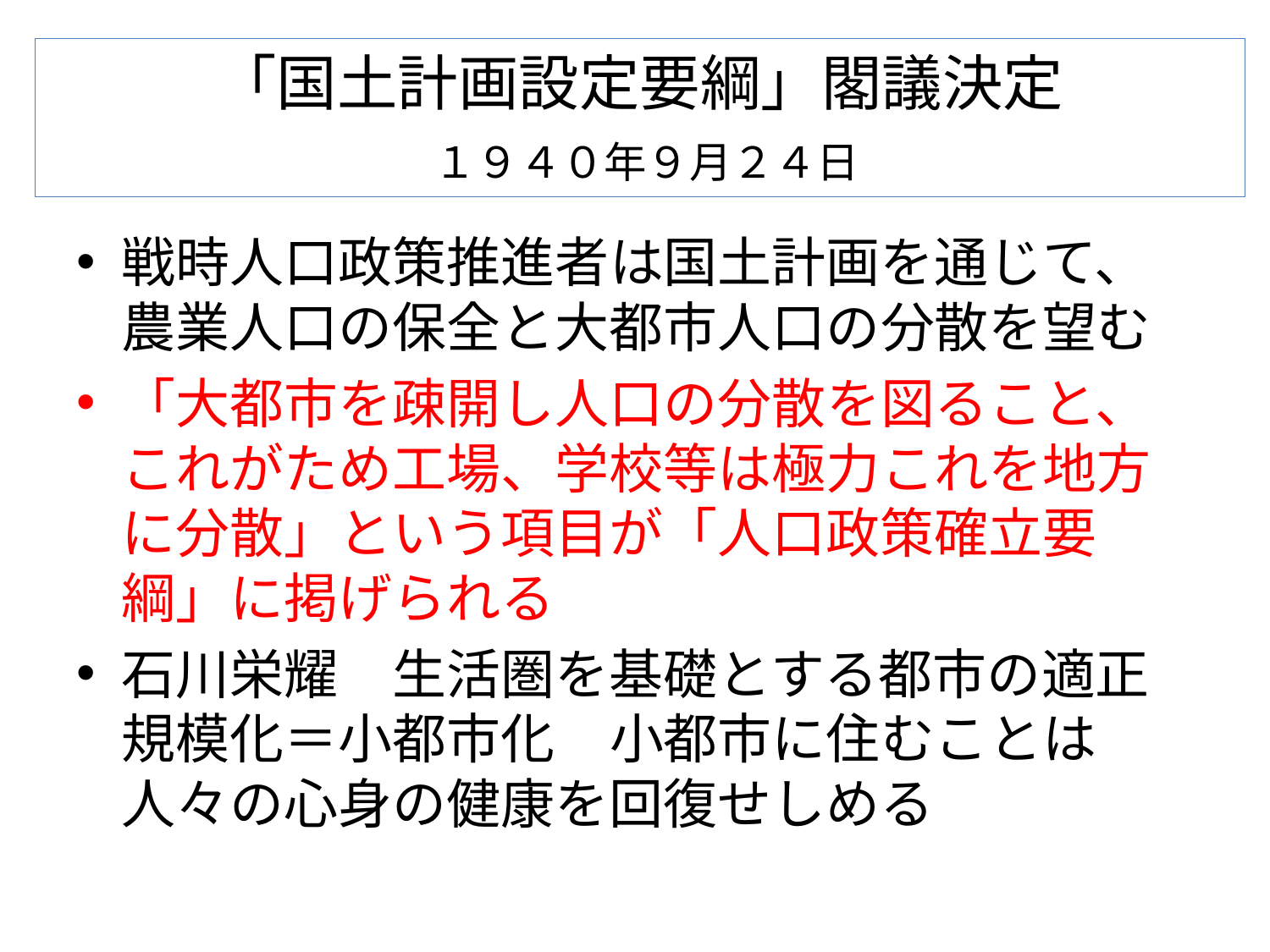

# 「国土計画設定要綱」閣議決定 １９４０年９月２４日
戦時人口政策推進者は国土計画を通じて、農業人口の保全と大都市人口の分散を望む
「大都市を疎開し人口の分散を図ること、これがため工場、学校等は極力これを地方に分散」という項目が「人口政策確立要綱」に掲げられる
石川栄耀　生活圏を基礎とする都市の適正規模化＝小都市化　小都市に住むことは人々の心身の健康を回復せしめる